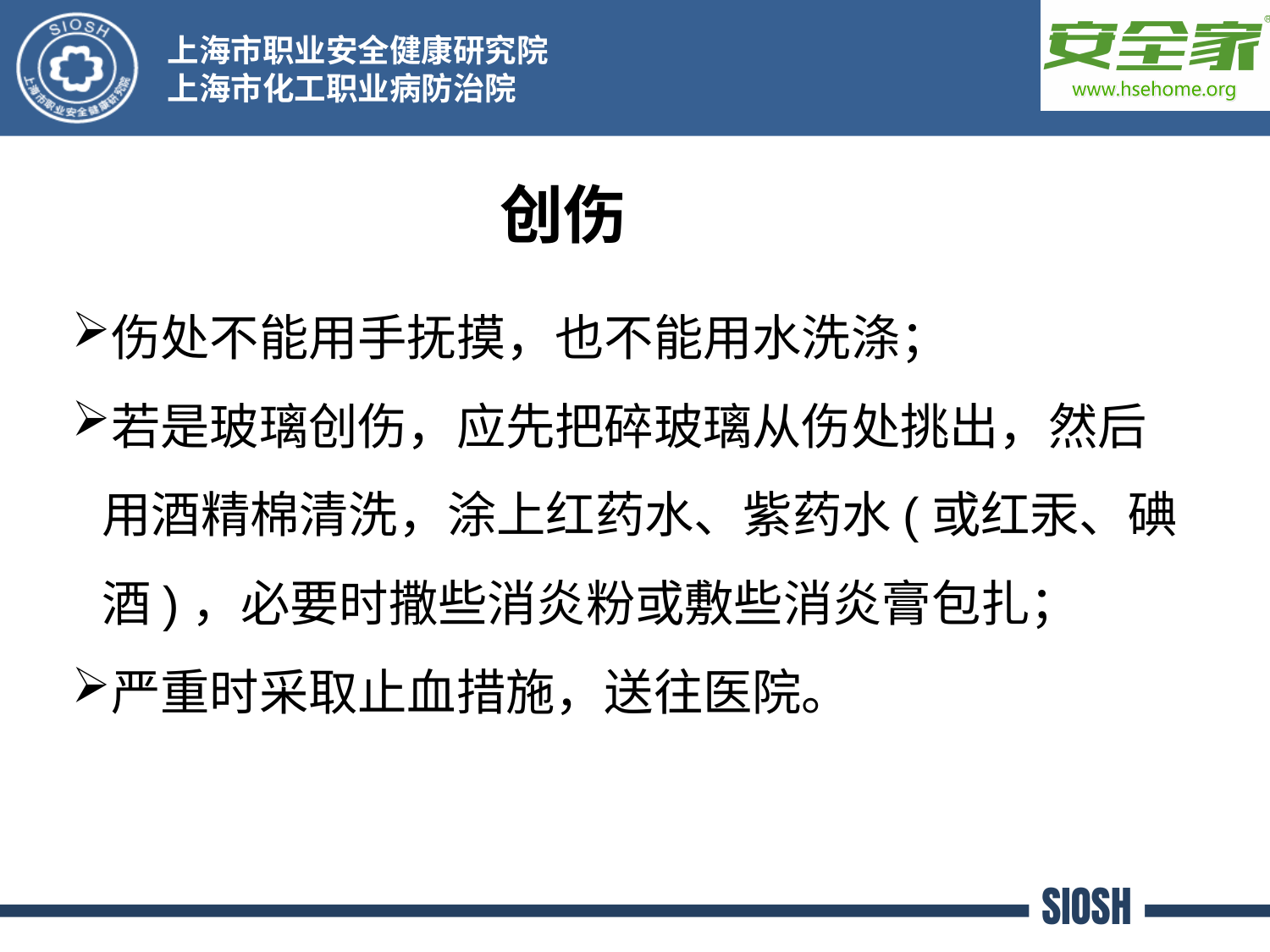

创伤
伤处不能用手抚摸，也不能用水洗涤；
若是玻璃创伤，应先把碎玻璃从伤处挑出，然后用酒精棉清洗，涂上红药水、紫药水(或红汞、碘酒)，必要时撒些消炎粉或敷些消炎膏包扎；
严重时采取止血措施，送往医院。